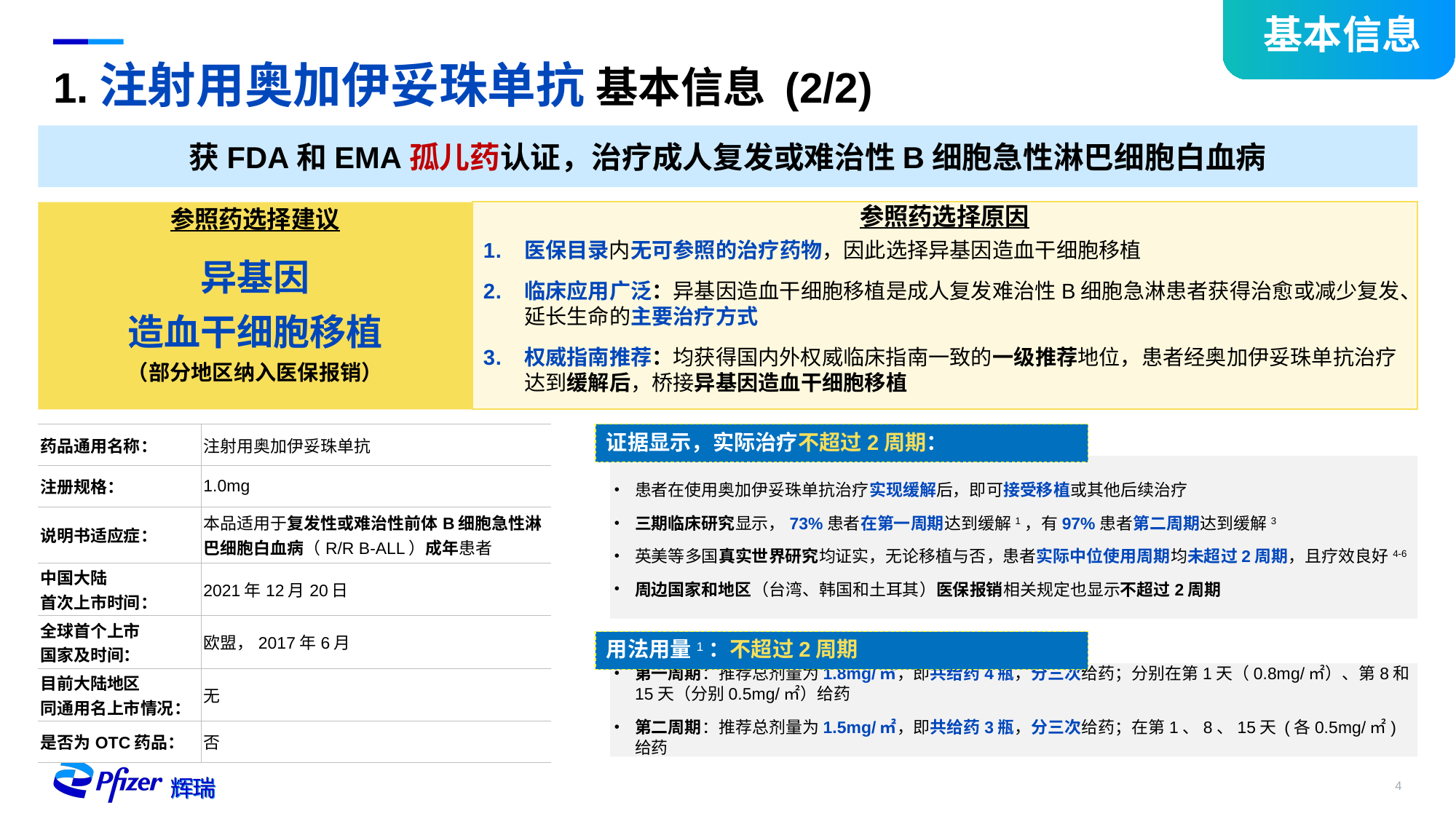

基本信息
# 1.注射用奥加伊妥珠单抗 基本信息 (2/2)
获FDA和EMA孤儿药认证，治疗成人复发或难治性B细胞急性淋巴细胞白血病
参照药选择原因
医保目录内无可参照的治疗药物，因此选择异基因造血干细胞移植
临床应用广泛：异基因造血干细胞移植是成人复发难治性B细胞急淋患者获得治愈或减少复发、延长生命的主要治疗方式
权威指南推荐：均获得国内外权威临床指南一致的一级推荐地位，患者经奥加伊妥珠单抗治疗达到缓解后，桥接异基因造血干细胞移植
异基因
造血干细胞移植
（部分地区纳入医保报销）
参照药选择建议
证据显示，实际治疗不超过2周期：
患者在使用奥加伊妥珠单抗治疗实现缓解后，即可接受移植或其他后续治疗
三期临床研究显示，73%患者在第一周期达到缓解1，有97%患者第二周期达到缓解3
英美等多国真实世界研究均证实，无论移植与否，患者实际中位使用周期均未超过2周期，且疗效良好4-6
周边国家和地区（台湾、韩国和土耳其）医保报销相关规定也显示不超过2周期
| 药品通用名称： | 注射用奥加伊妥珠单抗 |
| --- | --- |
| 注册规格： | 1.0mg |
| 说明书适应症： | 本品适用于复发性或难治性前体B细胞急性淋巴细胞白血病（R/R B-ALL）成年患者 |
| 中国大陆 首次上市时间： | 2021年12月20日 |
| 全球首个上市 国家及时间： | 欧盟，2017年6月 |
| 目前大陆地区 同通用名上市情况： | 无 |
| 是否为OTC药品： | 否 |
用法用量1：不超过2周期
第一周期：推荐总剂量为1.8mg/㎡，即共给药4瓶，分三次给药；分别在第1天（0.8mg/㎡）、第8和15天（分别0.5mg/㎡）给药
第二周期：推荐总剂量为1.5mg/㎡，即共给药3瓶，分三次给药；在第1、8、15天 (各0.5mg/㎡)给药